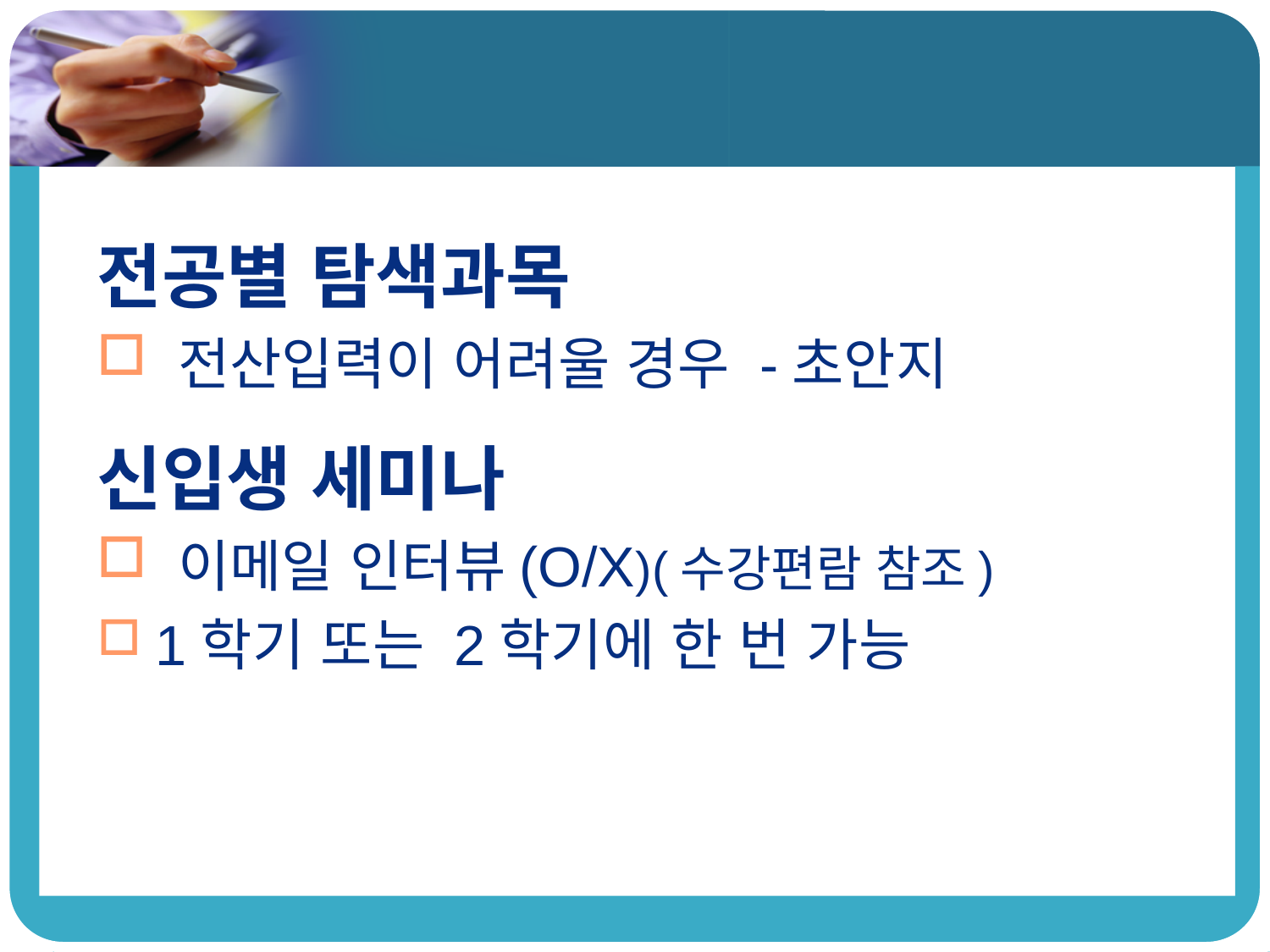

#
전공별 탐색과목
 전산입력이 어려울 경우 -초안지

신입생 세미나
 이메일 인터뷰(O/X)(수강편람 참조)
 1학기 또는 2학기에 한 번 가능